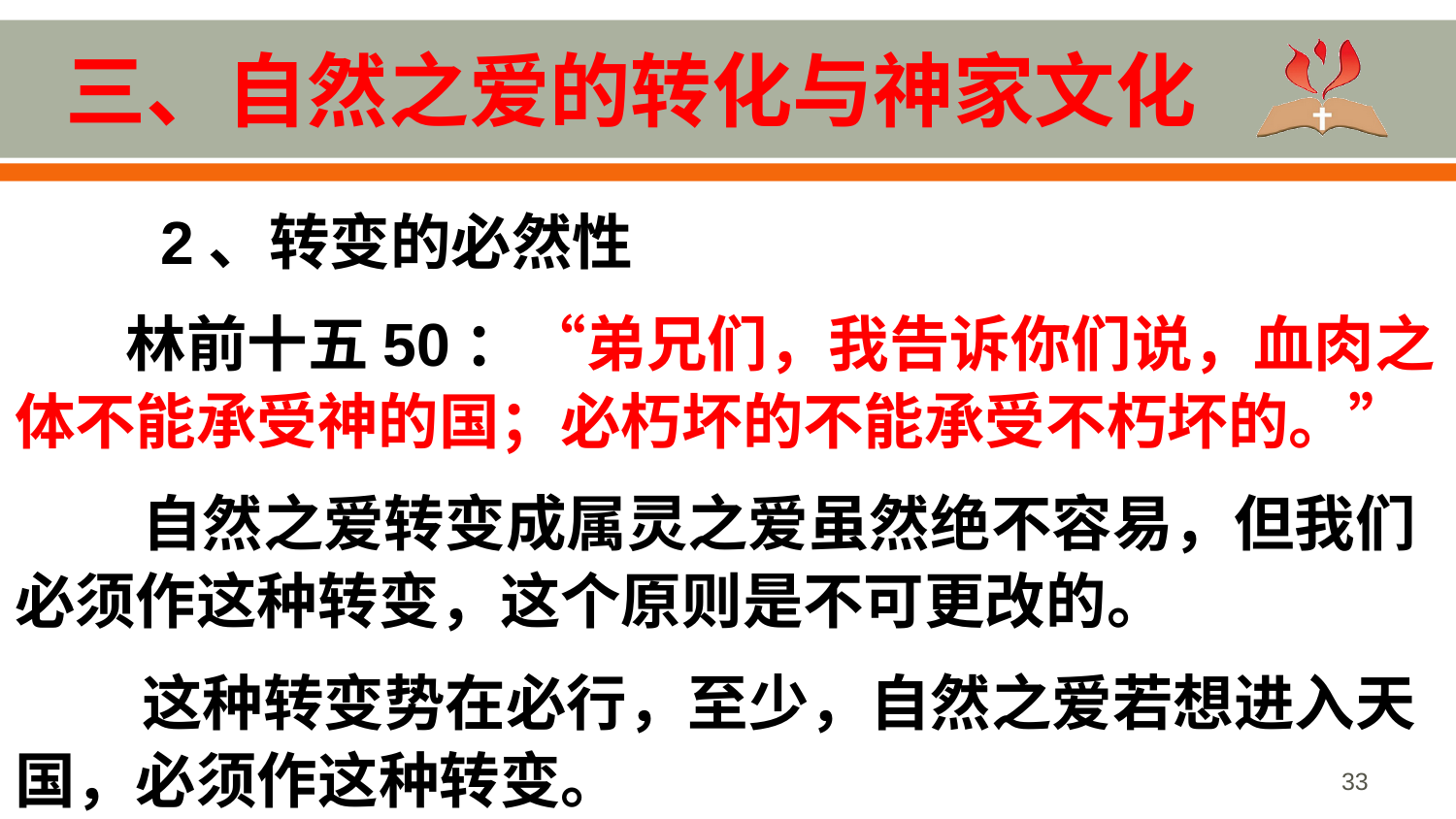

# 三、自然之爱的转化与神家文化
	2、转变的必然性
       林前十五50：“弟兄们，我告诉你们说，血肉之体不能承受神的国；必朽坏的不能承受不朽坏的。”
自然之爱转变成属灵之爱虽然绝不容易，但我们必须作这种转变，这个原则是不可更改的。
这种转变势在必行，至少，自然之爱若想进入天国，必须作这种转变。

33